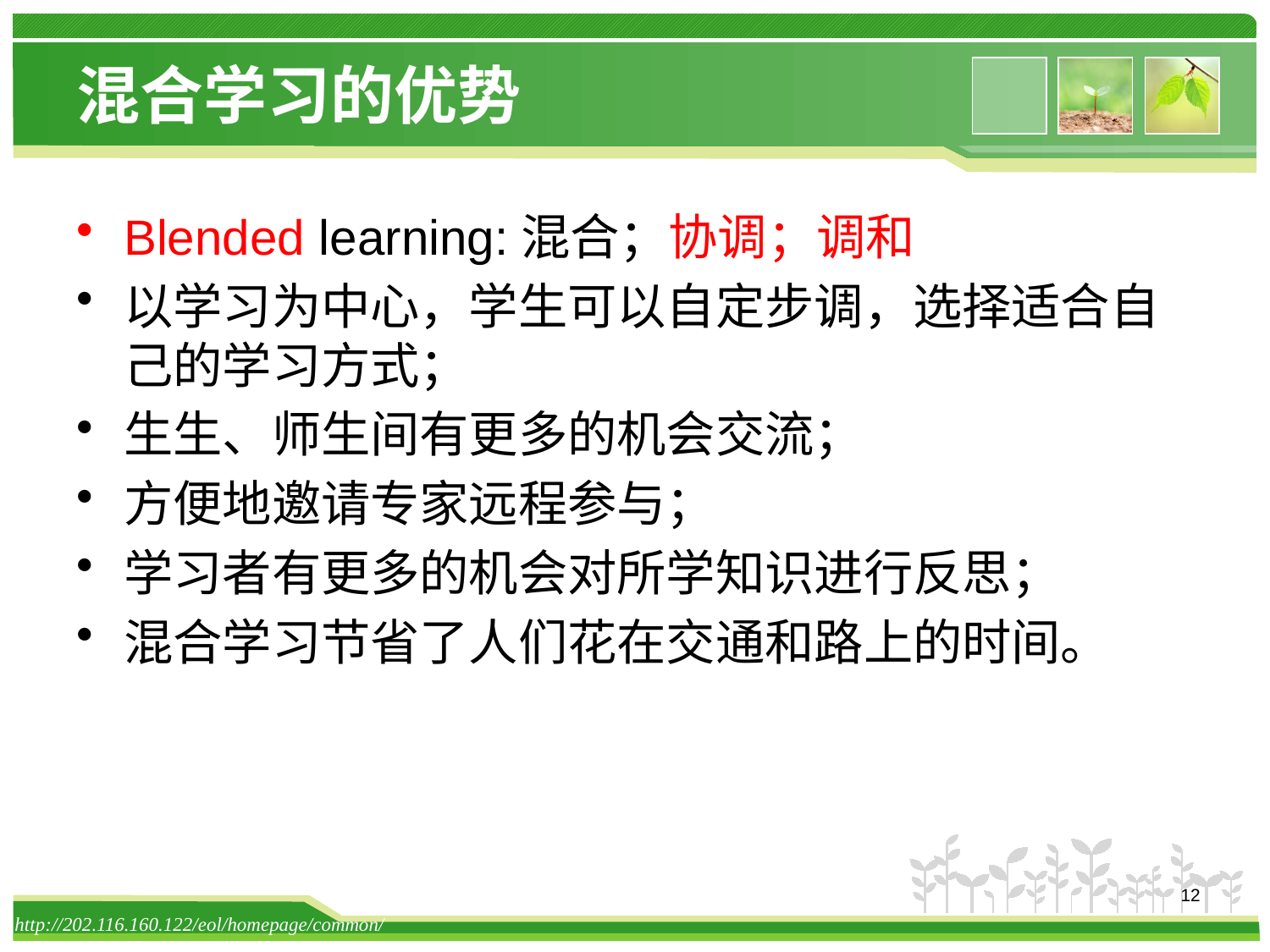

# 混合学习的优势
Blended learning:混合；协调；调和
以学习为中心，学生可以自定步调，选择适合自己的学习方式；
生生、师生间有更多的机会交流；
方便地邀请专家远程参与；
学习者有更多的机会对所学知识进行反思；
混合学习节省了人们花在交通和路上的时间。

12